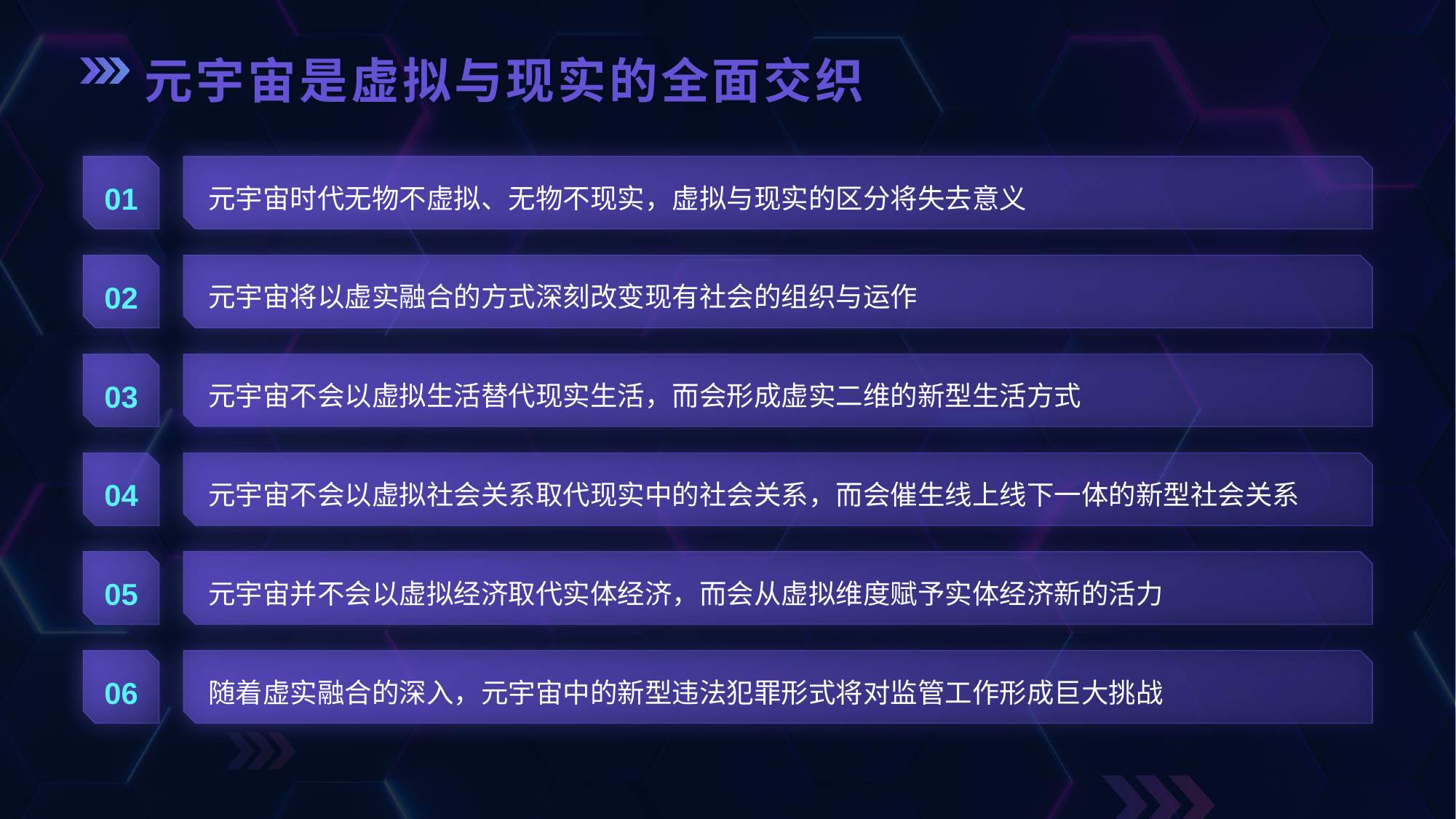

元宇宙是虚拟与现实的全面交织

01
元宇宙时代无物不虚拟、无物不现实，虚拟与现实的区分将失去意义

02
元宇宙将以虚实融合的方式深刻改变现有社会的组织与运作

03
元宇宙不会以虚拟生活替代现实生活，而会形成虚实二维的新型生活方式

04
元宇宙不会以虚拟社会关系取代现实中的社会关系，而会催生线上线下一体的新型社会关系

05
元宇宙并不会以虚拟经济取代实体经济，而会从虚拟维度赋予实体经济新的活力

06
随着虚实融合的深入，元宇宙中的新型违法犯罪形式将对监管工作形成巨大挑战